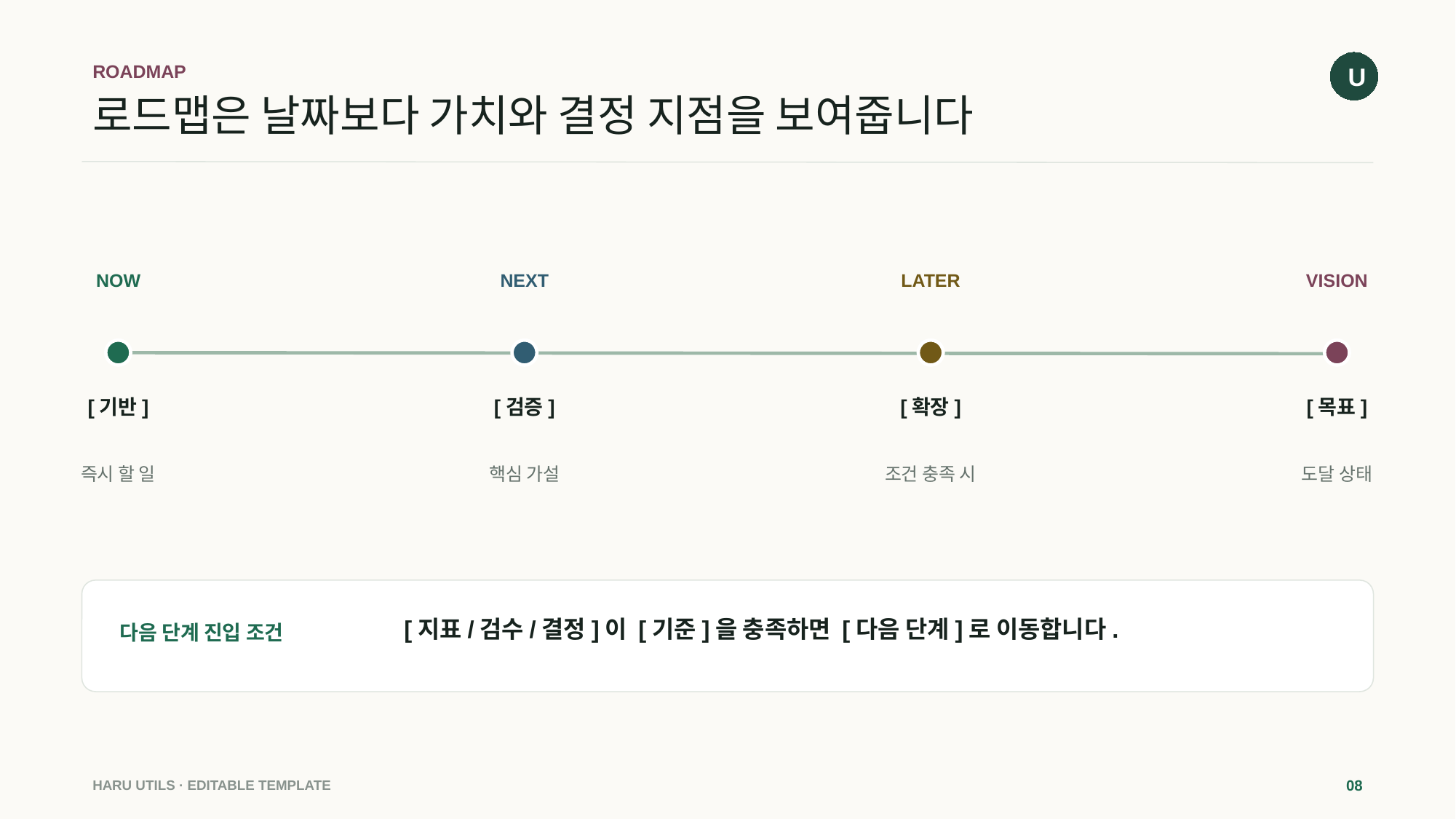

U
ROADMAP
# 로드맵은 날짜보다 가치와 결정 지점을 보여줍니다

NOW
NEXT
LATER
VISION

[기반]
[검증]
[확장]
[목표]
즉시 할 일
핵심 가설
조건 충족 시
도달 상태

[지표/검수/결정]이 [기준]을 충족하면 [다음 단계]로 이동합니다.
다음 단계 진입 조건
HARU UTILS · EDITABLE TEMPLATE
08